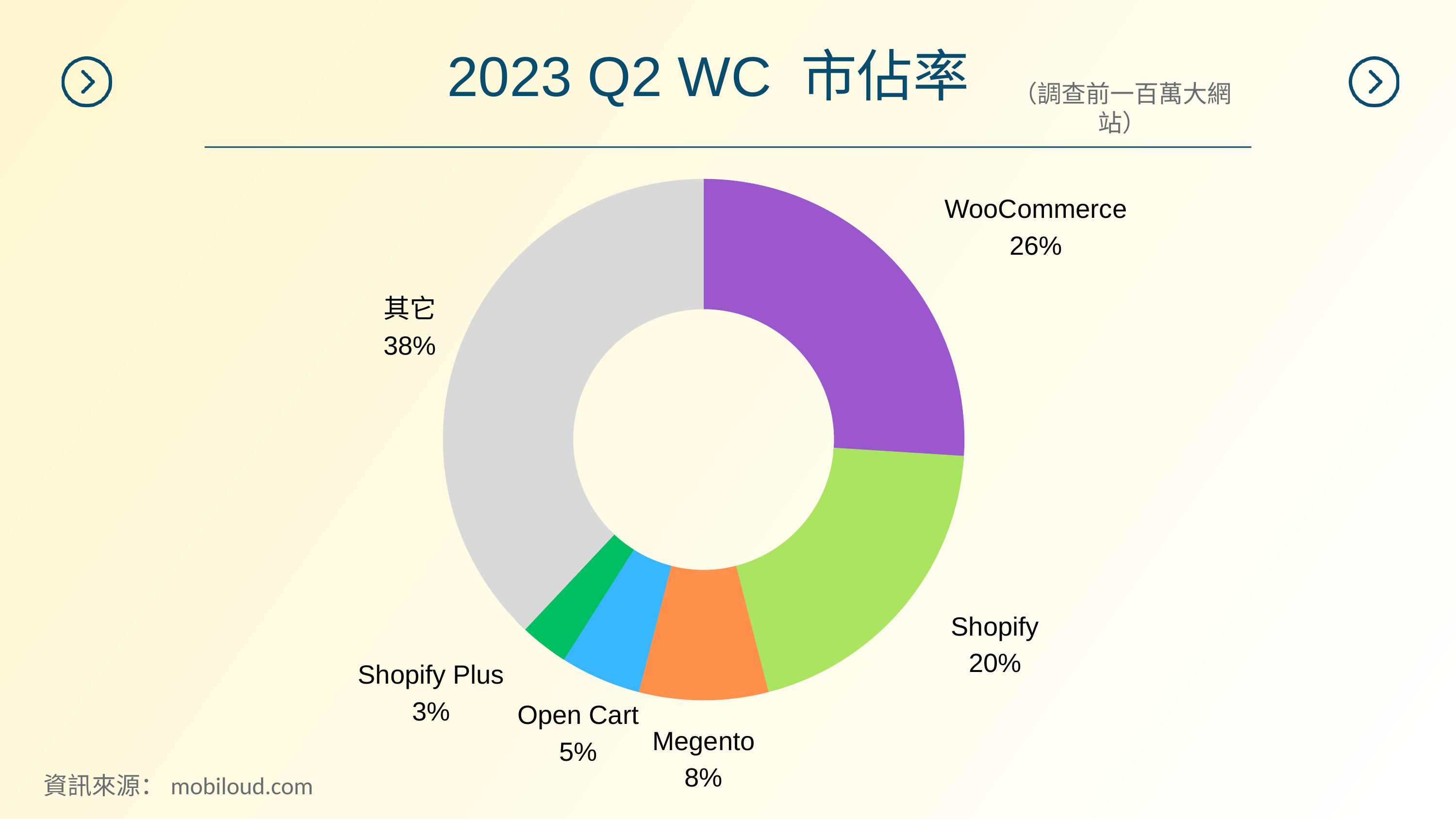

2023 Q2 WC 市佔率

（調查前一百萬大網站）

WooCommerce
26%
其它
38%
Shopify
20%
Shopify Plus
3%
Open Cart
5%
Megento
8%
資訊來源：mobiloud.com